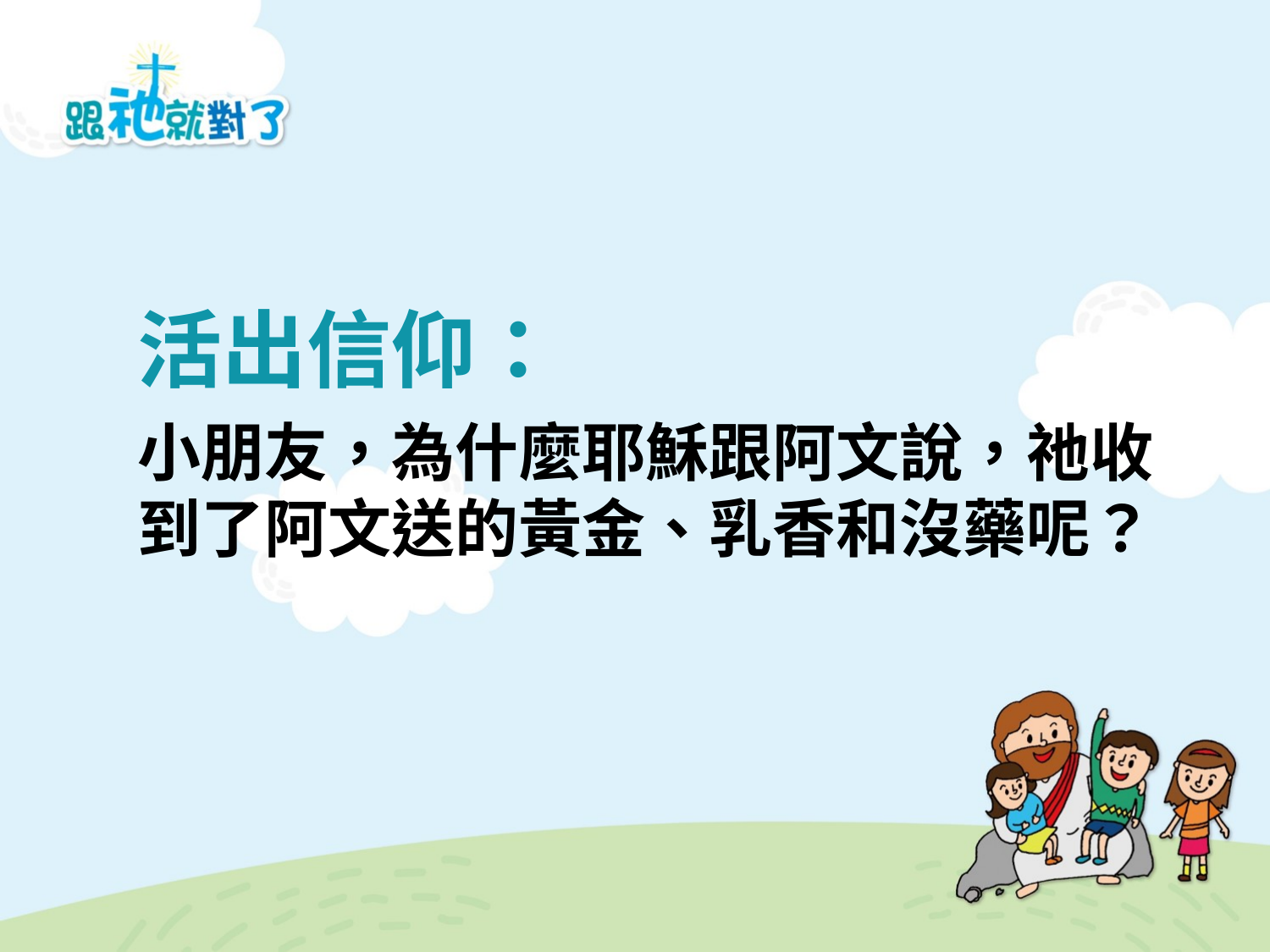

活出信仰：
小朋友，為什麼耶穌跟阿文說，祂收到了阿文送的黃金、乳香和沒藥呢？